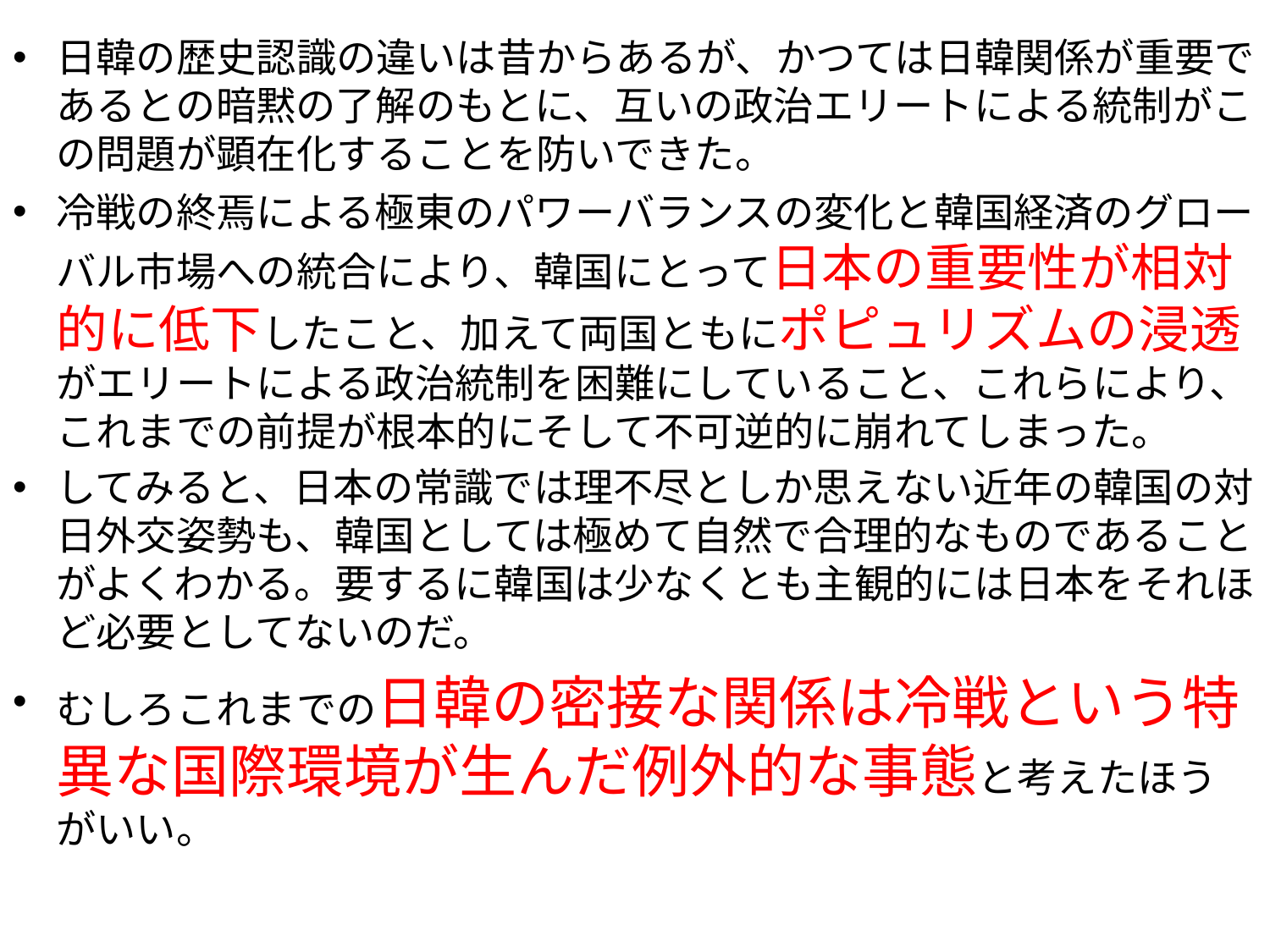

日韓の歴史認識の違いは昔からあるが、かつては日韓関係が重要であるとの暗黙の了解のもとに、互いの政治エリートによる統制がこの問題が顕在化することを防いできた。
冷戦の終焉による極東のパワーバランスの変化と韓国経済のグローバル市場への統合により、韓国にとって日本の重要性が相対的に低下したこと、加えて両国ともにポピュリズムの浸透がエリートによる政治統制を困難にしていること、これらにより、これまでの前提が根本的にそして不可逆的に崩れてしまった。
してみると、日本の常識では理不尽としか思えない近年の韓国の対日外交姿勢も、韓国としては極めて自然で合理的なものであることがよくわかる。要するに韓国は少なくとも主観的には日本をそれほど必要としてないのだ。
むしろこれまでの日韓の密接な関係は冷戦という特異な国際環境が生んだ例外的な事態と考えたほうがいい。